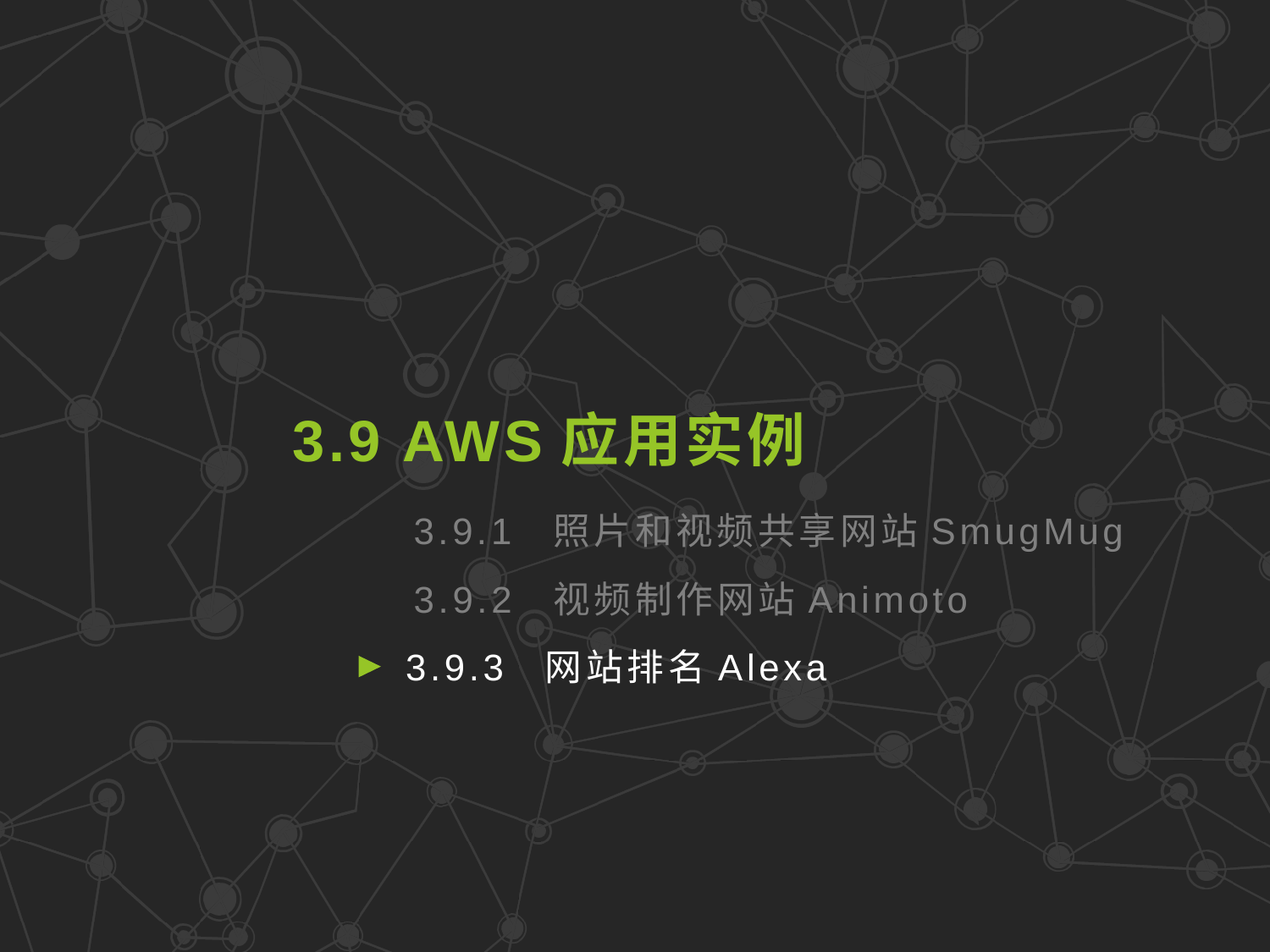

3.9 AWS应用实例
3.9.1  照片和视频共享网站SmugMug
3.9.2  视频制作网站Animoto
3.9.3  网站排名Alexa